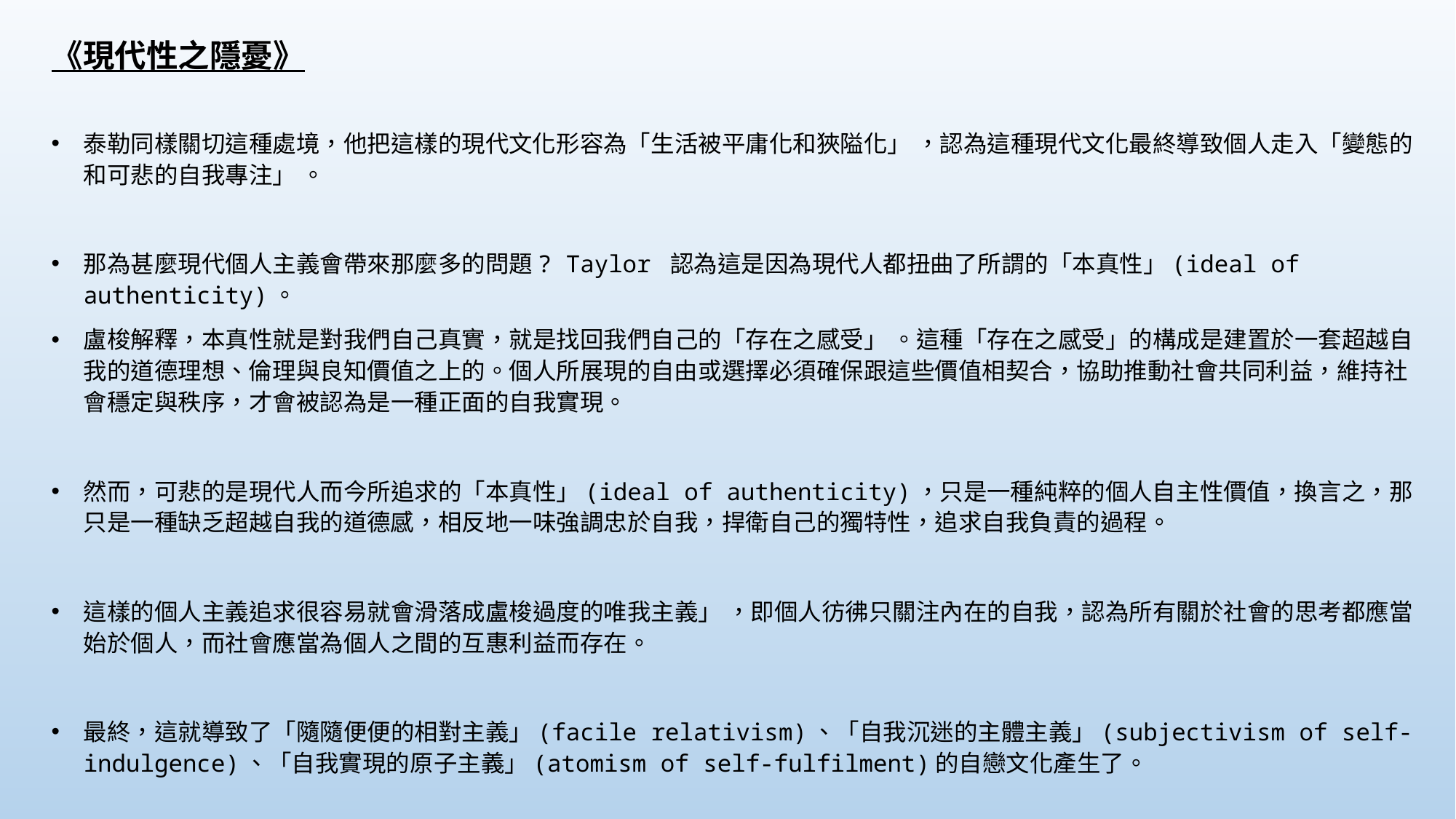

《現代性之隱憂》

泰勒同樣關切這種處境，他把這樣的現代文化形容為「生活被平庸化和狹隘化」 ，認為這種現代文化最終導致個人走入「變態的和可悲的自我專注」 。

那為甚麼現代個人主義會帶來那麼多的問題? Taylor 認為這是因為現代人都扭曲了所謂的「本真性」(ideal of authenticity)。
盧梭解釋，本真性就是對我們自己真實，就是找回我們自己的「存在之感受」 。這種「存在之感受」的構成是建置於一套超越自我的道德理想、倫理與良知價值之上的。個人所展現的自由或選擇必須確保跟這些價值相契合，協助推動社會共同利益，維持社會穩定與秩序，才會被認為是一種正面的自我實現。

然而，可悲的是現代人而今所追求的「本真性」(ideal of authenticity)，只是一種純粹的個人自主性價值，換言之，那只是一種缺乏超越自我的道德感，相反地一味強調忠於自我，捍衛自己的獨特性，追求自我負責的過程。

這樣的個人主義追求很容易就會滑落成盧梭過度的唯我主義」 ，即個人彷彿只關注內在的自我，認為所有關於社會的思考都應當始於個人，而社會應當為個人之間的互惠利益而存在。

最終，這就導致了「隨隨便便的相對主義」(facile relativism)、「自我沉迷的主體主義」(subjectivism of self-indulgence)、「自我實現的原子主義」(atomism of self-fulfilment)的自戀文化產生了。